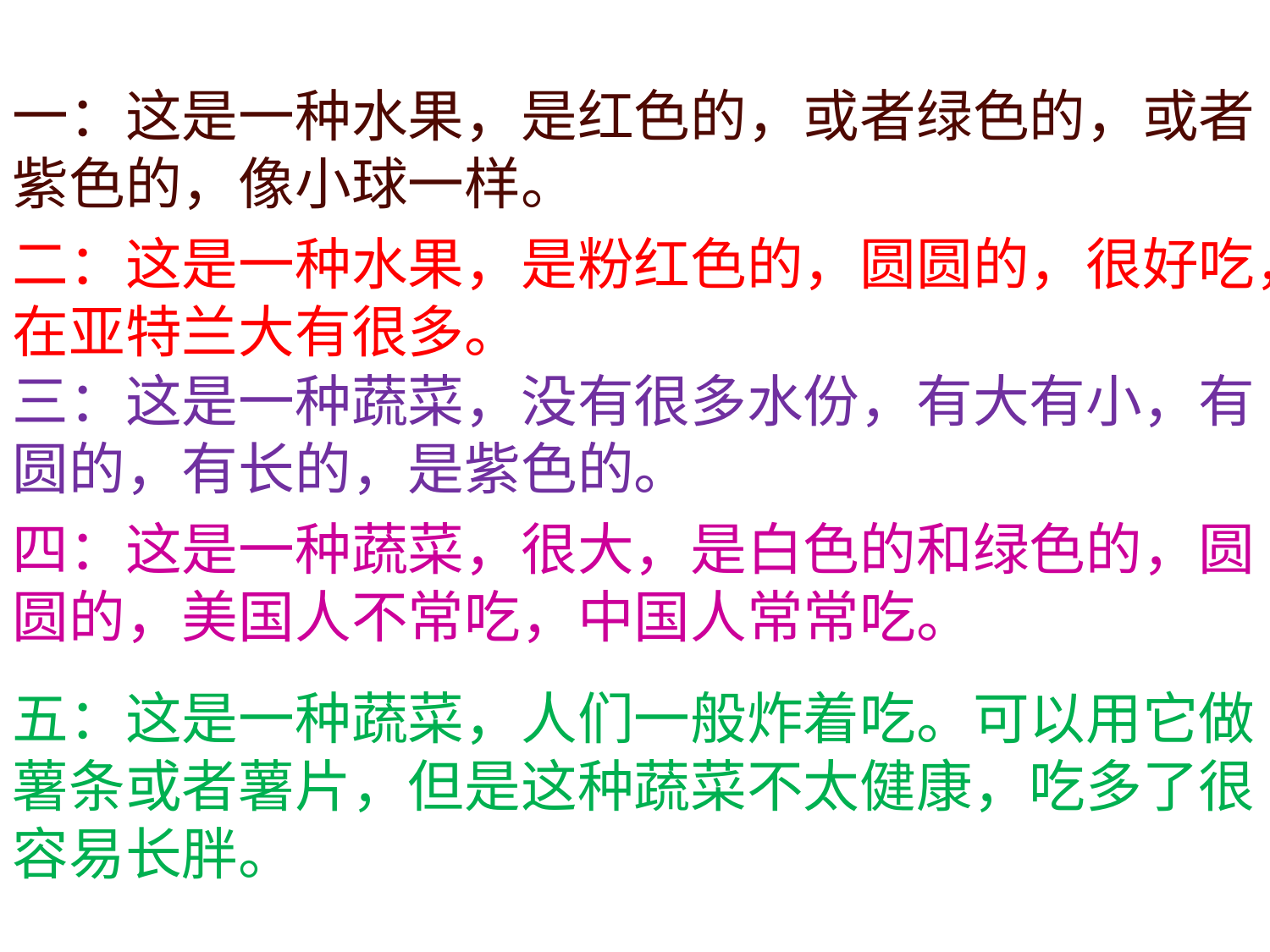

一：这是一种水果，是红色的，或者绿色的，或者紫色的，像小球一样。
二：这是一种水果，是粉红色的，圆圆的，很好吃，在亚特兰大有很多。
三：这是一种蔬菜，没有很多水份，有大有小，有圆的，有长的，是紫色的。
四：这是一种蔬菜，很大，是白色的和绿色的，圆圆的，美国人不常吃，中国人常常吃。
五：这是一种蔬菜，人们一般炸着吃。可以用它做薯条或者薯片，但是这种蔬菜不太健康，吃多了很容易长胖。